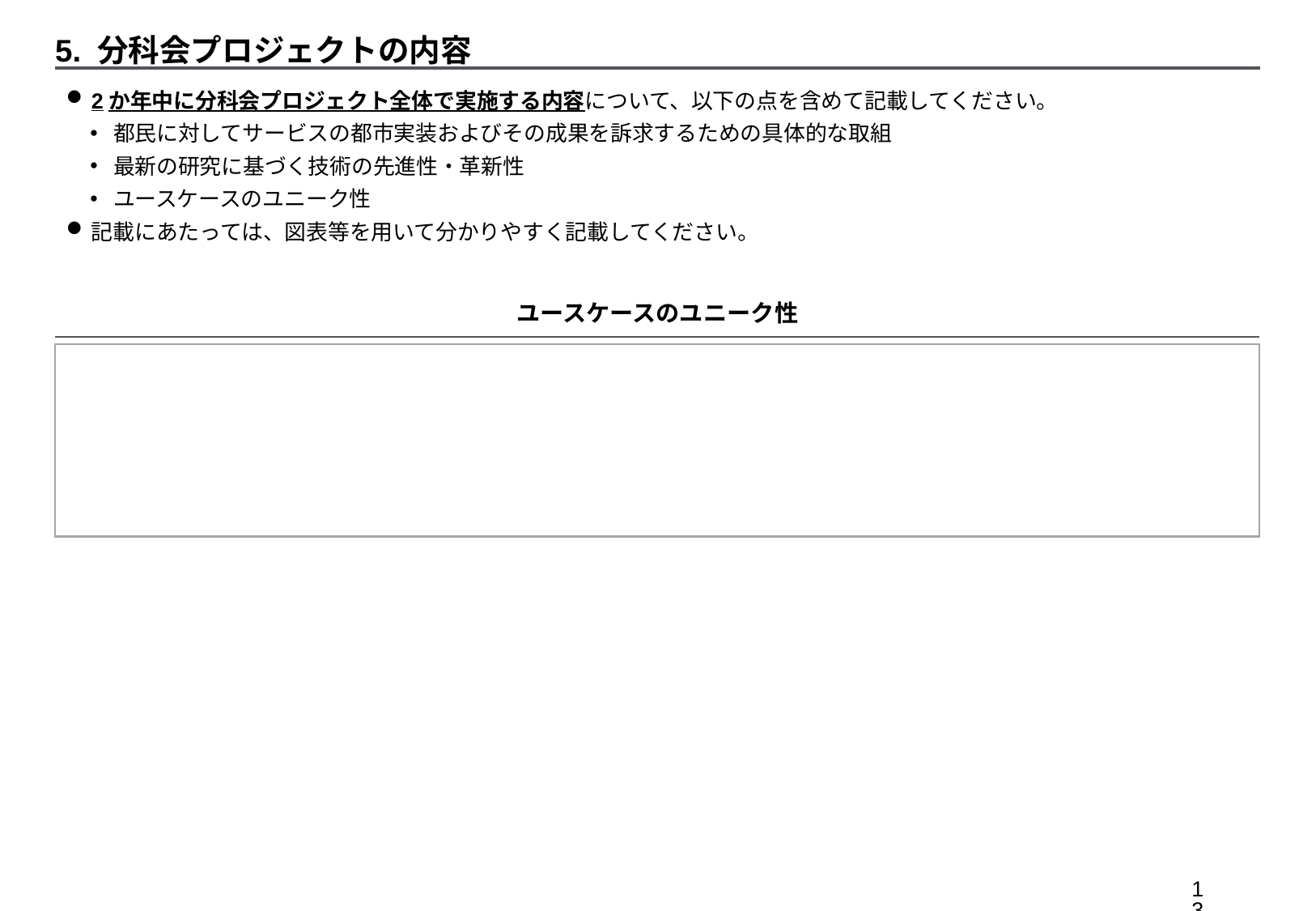

5. 分科会プロジェクトの内容
2か年中に分科会プロジェクト全体で実施する内容について、以下の点を含めて記載してください。
都民に対してサービスの都市実装およびその成果を訴求するための具体的な取組
最新の研究に基づく技術の先進性・革新性
ユースケースのユニーク性
記載にあたっては、図表等を用いて分かりやすく記載してください。
ユースケースのユニーク性

13